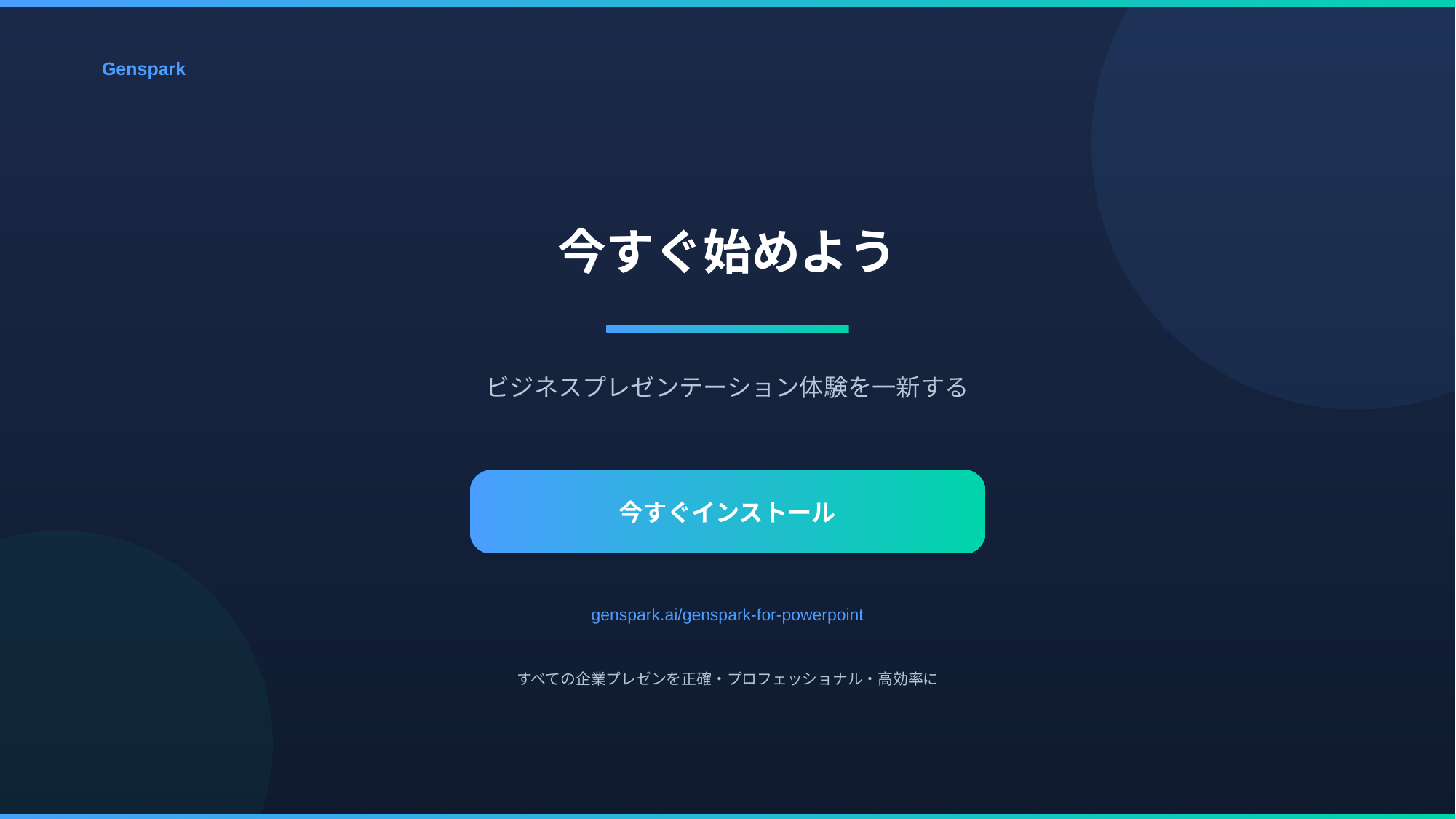

Genspark
今すぐ始めよう

ビジネスプレゼンテーション体験を一新する

今すぐインストール

genspark.ai/genspark-for-powerpoint
すべての企業プレゼンを正確・プロフェッショナル・高効率に